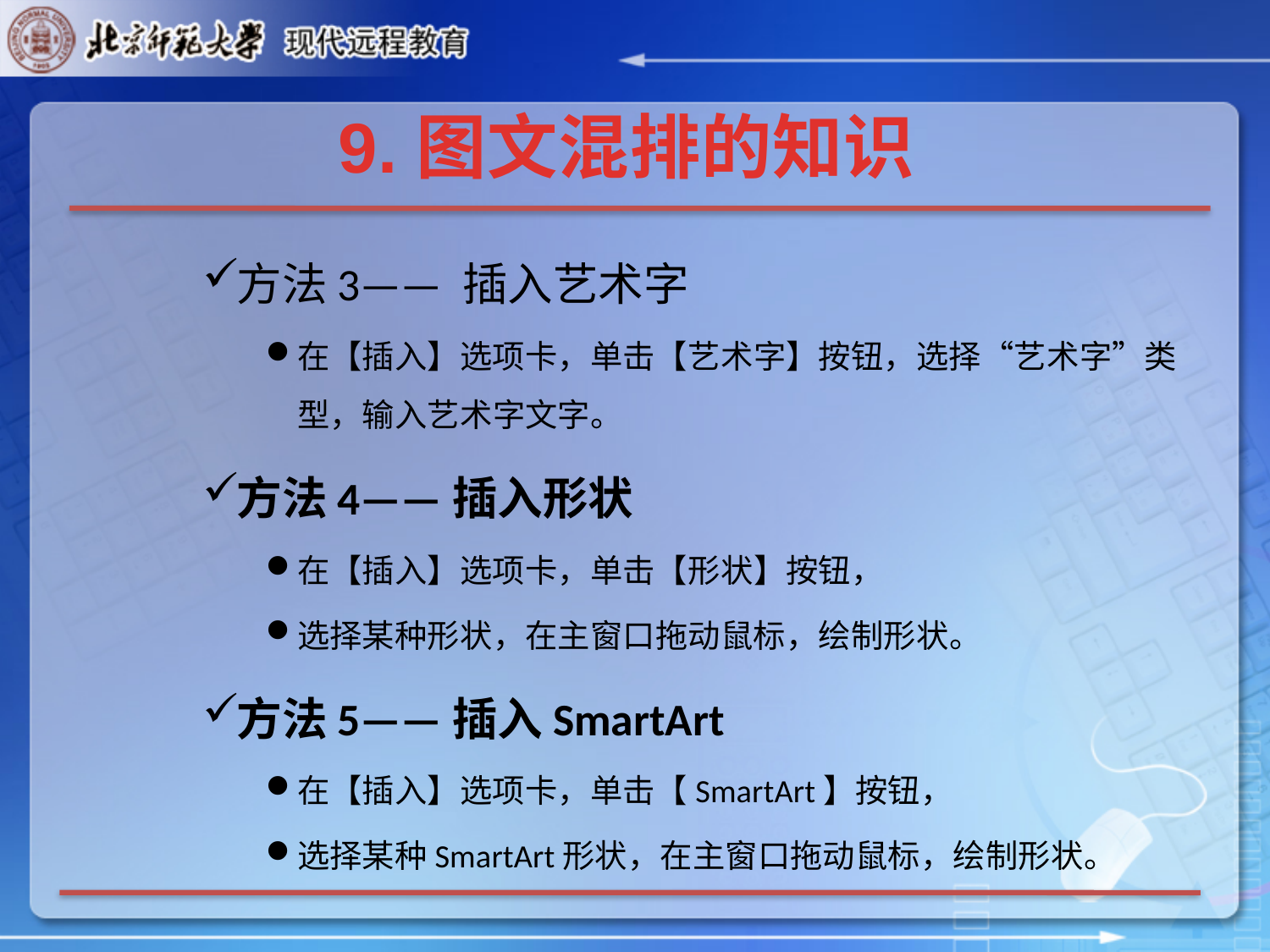

# 9.图文混排的知识
方法3—— 插入艺术字
在【插入】选项卡，单击【艺术字】按钮，选择“艺术字”类型，输入艺术字文字。
方法4——插入形状
在【插入】选项卡，单击【形状】按钮，
选择某种形状，在主窗口拖动鼠标，绘制形状。
方法5——插入SmartArt
在【插入】选项卡，单击【SmartArt】按钮，
选择某种SmartArt形状，在主窗口拖动鼠标，绘制形状。